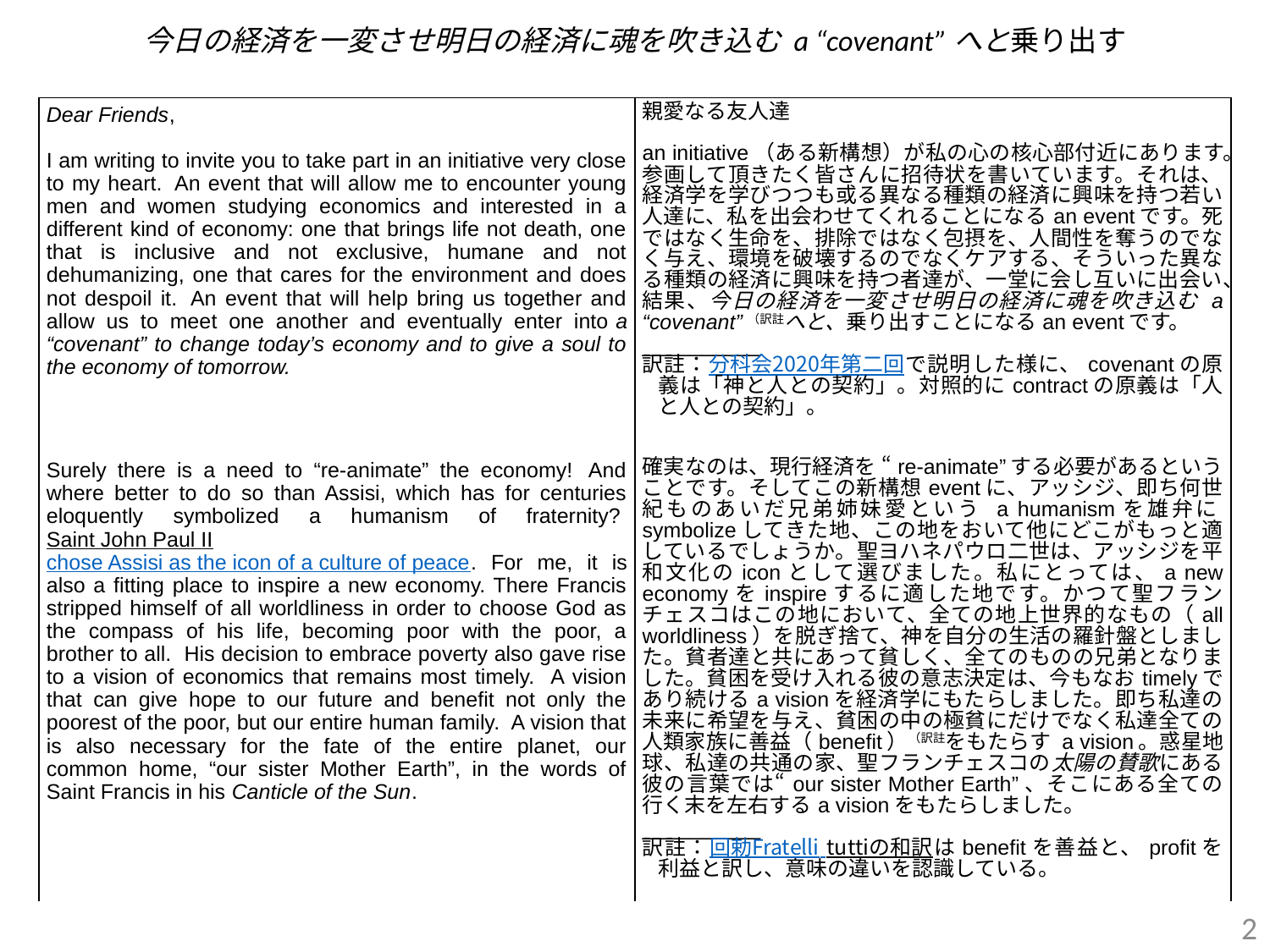

# 今日の経済を一変させ明日の経済に魂を吹き込む a “covenant” へと乗り出す
| Dear Friends,   I am writing to invite you to take part in an initiative very close to my heart.  An event that will allow me to encounter young men and women studying economics and interested in a different kind of economy: one that brings life not death, one that is inclusive and not exclusive, humane and not dehumanizing, one that cares for the environment and does not despoil it.  An event that will help bring us together and allow us to meet one another and eventually enter into a “covenant” to change today’s economy and to give a soul to the economy of tomorrow. | 親愛なる友人達   an initiative（ある新構想）が私の心の核心部付近にあります。参画して頂きたく皆さんに招待状を書いています。それは、経済学を学びつつも或る異なる種類の経済に興味を持つ若い人達に、私を出会わせてくれることになるan eventです。死ではなく生命を、排除ではなく包摂を、人間性を奪うのでなく与え、環境を破壊するのでなくケアする、そういった異なる種類の経済に興味を持つ者達が、一堂に会し互いに出会い、結果、今日の経済を一変させ明日の経済に魂を吹き込む a “covenant”（訳註へと、乗り出すことになるan eventです。 \_\_\_\_\_\_\_\_\_\_ 訳註：分科会2020年第二回で説明した様に、covenantの原義は「神と人との契約」。対照的にcontractの原義は「人と人との契約」。 |
| --- | --- |
| Surely there is a need to “re-animate” the economy!  And where better to do so than Assisi, which has for centuries eloquently symbolized a humanism of fraternity? Saint John Paul II chose Assisi as the icon of a culture of peace. For me, it is also a fitting place to inspire a new economy. There Francis stripped himself of all worldliness in order to choose God as the compass of his life, becoming poor with the poor, a brother to all. His decision to embrace poverty also gave rise to a vision of economics that remains most timely. A vision that can give hope to our future and benefit not only the poorest of the poor, but our entire human family. A vision that is also necessary for the fate of the entire planet, our common home, “our sister Mother Earth”, in the words of Saint Francis in his Canticle of the Sun. | 確実なのは、現行経済を “re-animate”する必要があるということです。そしてこの新構想eventに、アッシジ、即ち何世紀ものあいだ兄弟姉妹愛という a humanismを雄弁にsymbolizeしてきた地、この地をおいて他にどこがもっと適しているでしょうか。聖ヨハネパウロ二世は、アッシジを平和文化のiconとして選びました。私にとっては、a new economyをinspireするに適した地です。かつて聖フランチェスコはこの地において、全ての地上世界的なもの（all worldliness）を脱ぎ捨て、神を自分の生活の羅針盤としました。貧者達と共にあって貧しく、全てのものの兄弟となりました。貧困を受け入れる彼の意志決定は、今もなおtimelyであり続けるa visionを経済学にもたらしました。即ち私達の未来に希望を与え、貧困の中の極貧にだけでなく私達全ての人類家族に善益（benefit）（訳註をもたらす a vision。惑星地球、私達の共通の家、聖フランチェスコの太陽の賛歌にある彼の言葉では“our sister Mother Earth”、そこにある全ての行く末を左右するa visionをもたらしました。 \_\_\_\_\_\_\_\_\_\_ 訳註：回勅Fratelli tuttiの和訳はbenefitを善益と、profitを利益と訳し、意味の違いを認識している。 |
2